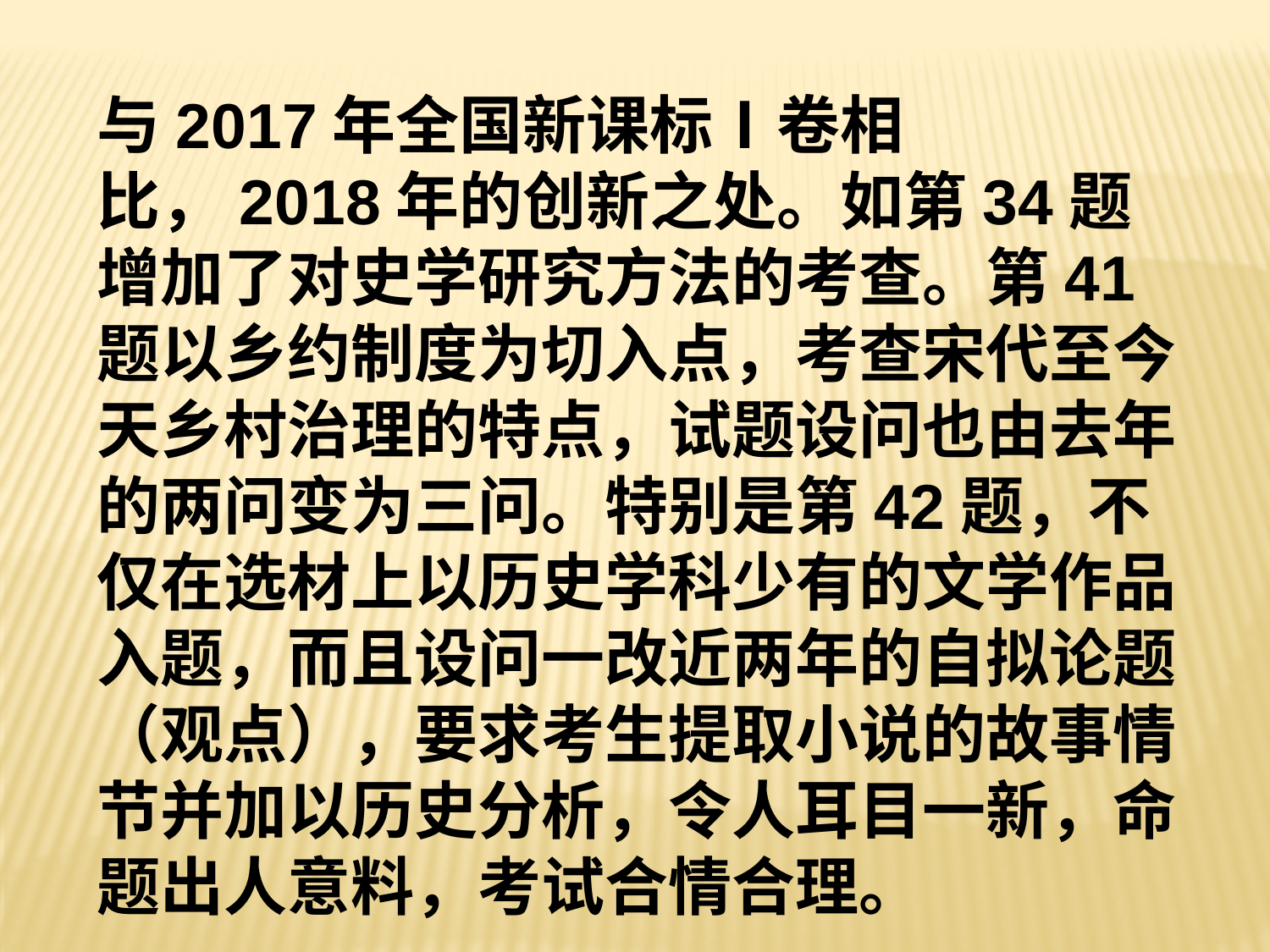

与2017年全国新课标Ⅰ卷相比，2018年的创新之处。如第34题增加了对史学研究方法的考查。第41题以乡约制度为切入点，考查宋代至今天乡村治理的特点，试题设问也由去年的两问变为三问。特别是第42题，不仅在选材上以历史学科少有的文学作品入题，而且设问一改近两年的自拟论题（观点），要求考生提取小说的故事情节并加以历史分析，令人耳目一新，命题出人意料，考试合情合理。